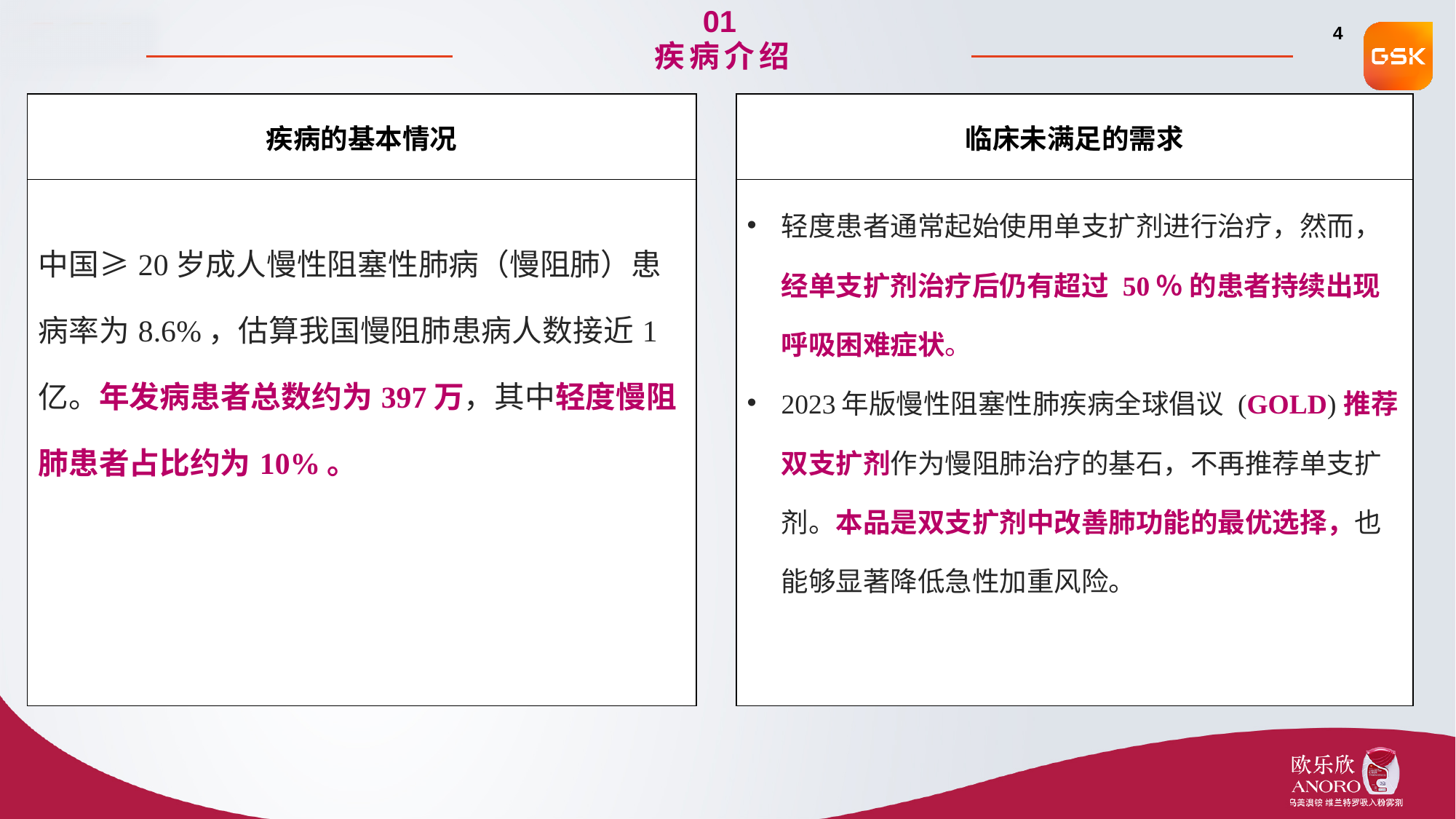

01
疾病介绍
4
| 疾病的基本情况 |  | 临床未满足的需求 |
| --- | --- | --- |
| 中国≥20岁成人慢性阻塞性肺病（慢阻肺）患病率为8.6%，估算我国慢阻肺患病人数接近1亿。年发病患者总数约为397万，其中轻度慢阻肺患者占比约为10%。 |  | 轻度患者通常起始使用单支扩剂进行治疗，然而，经单支扩剂治疗后仍有超过 50％ 的患者持续出现呼吸困难症状。 2023年版慢性阻塞性肺疾病全球倡议 (GOLD) 推荐双支扩剂作为慢阻肺治疗的基石，不再推荐单支扩剂。本品是双支扩剂中改善肺功能的最优选择，也能够显著降低急性加重风险。 |